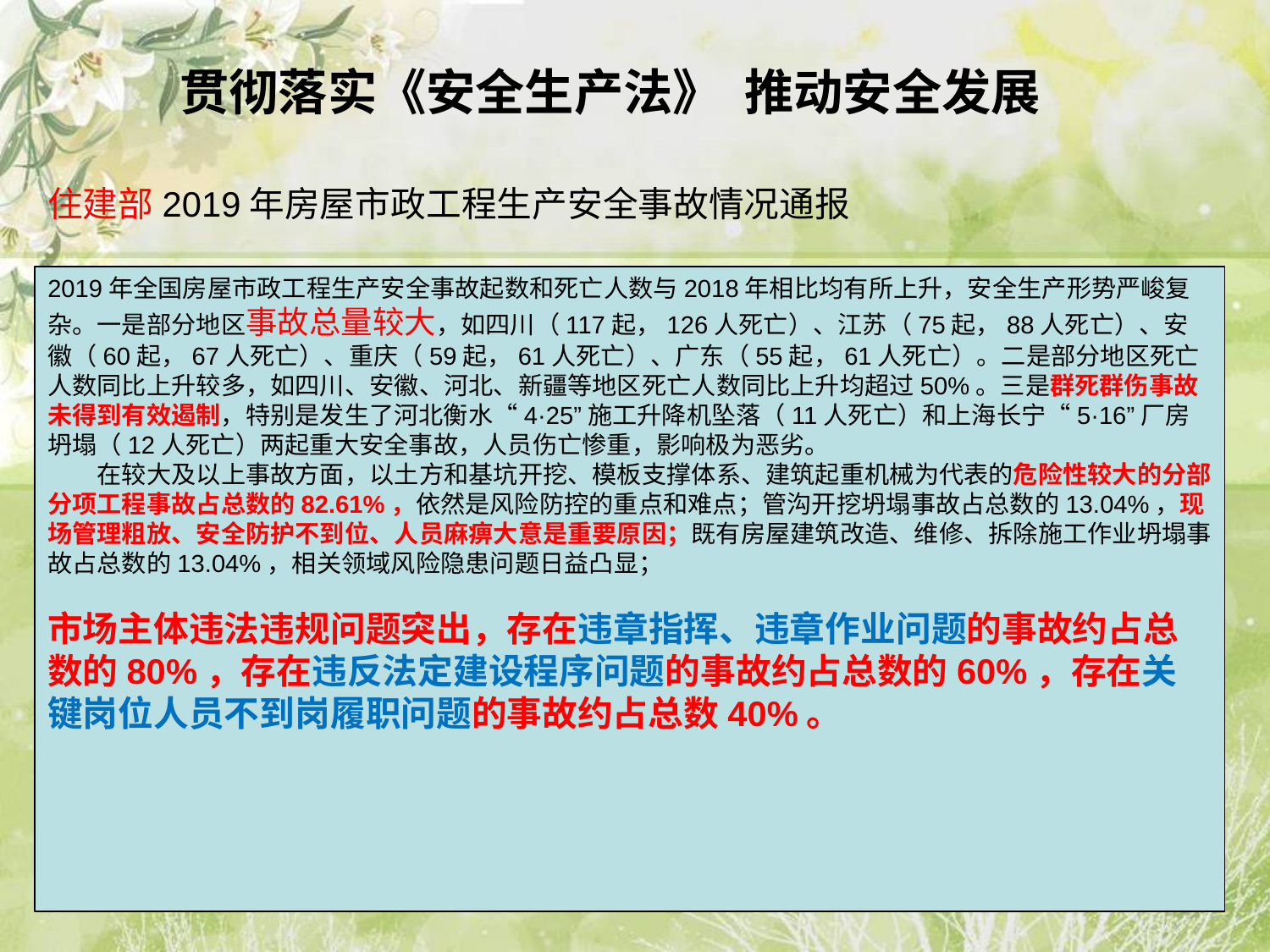

# 贯彻落实《安全生产法》  推动安全发展

住建部2019年房屋市政工程生产安全事故情况通报
2019年全国房屋市政工程生产安全事故起数和死亡人数与2018年相比均有所上升，安全生产形势严峻复杂。一是部分地区事故总量较大，如四川（117起，126人死亡）、江苏（75起，88人死亡）、安徽（60起，67人死亡）、重庆（59起，61人死亡）、广东（55起，61人死亡）。二是部分地区死亡人数同比上升较多，如四川、安徽、河北、新疆等地区死亡人数同比上升均超过50%。三是群死群伤事故未得到有效遏制，特别是发生了河北衡水“4·25”施工升降机坠落（11人死亡）和上海长宁“5·16”厂房坍塌（12人死亡）两起重大安全事故，人员伤亡惨重，影响极为恶劣。
　　在较大及以上事故方面，以土方和基坑开挖、模板支撑体系、建筑起重机械为代表的危险性较大的分部分项工程事故占总数的82.61%，依然是风险防控的重点和难点；管沟开挖坍塌事故占总数的13.04%，现场管理粗放、安全防护不到位、人员麻痹大意是重要原因；既有房屋建筑改造、维修、拆除施工作业坍塌事故占总数的13.04%，相关领域风险隐患问题日益凸显；

市场主体违法违规问题突出，存在违章指挥、违章作业问题的事故约占总数的80%，存在违反法定建设程序问题的事故约占总数的60%，存在关键岗位人员不到岗履职问题的事故约占总数40%。